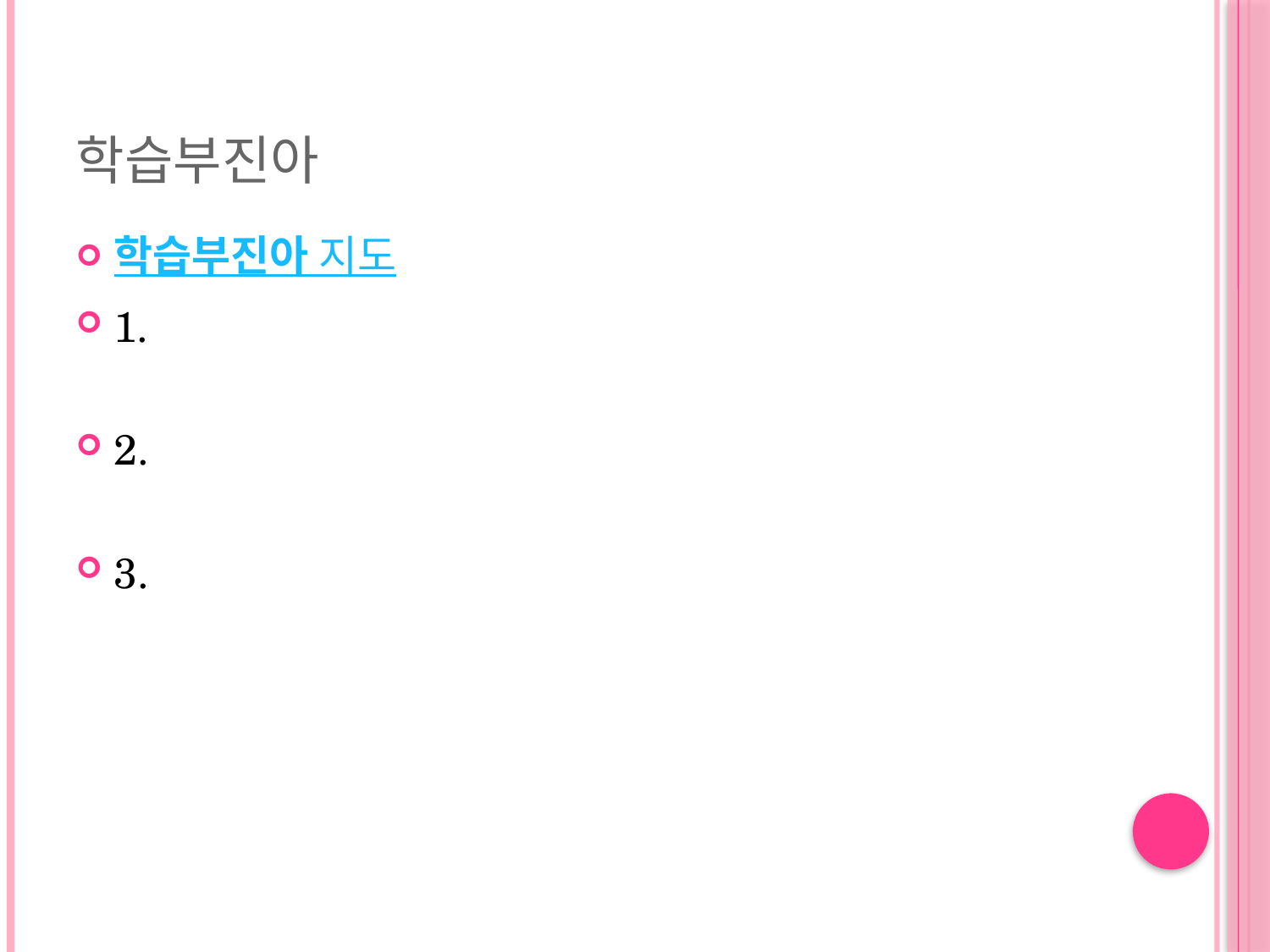

# 학습부진아
학습부진아 지도
1.

2.

3.